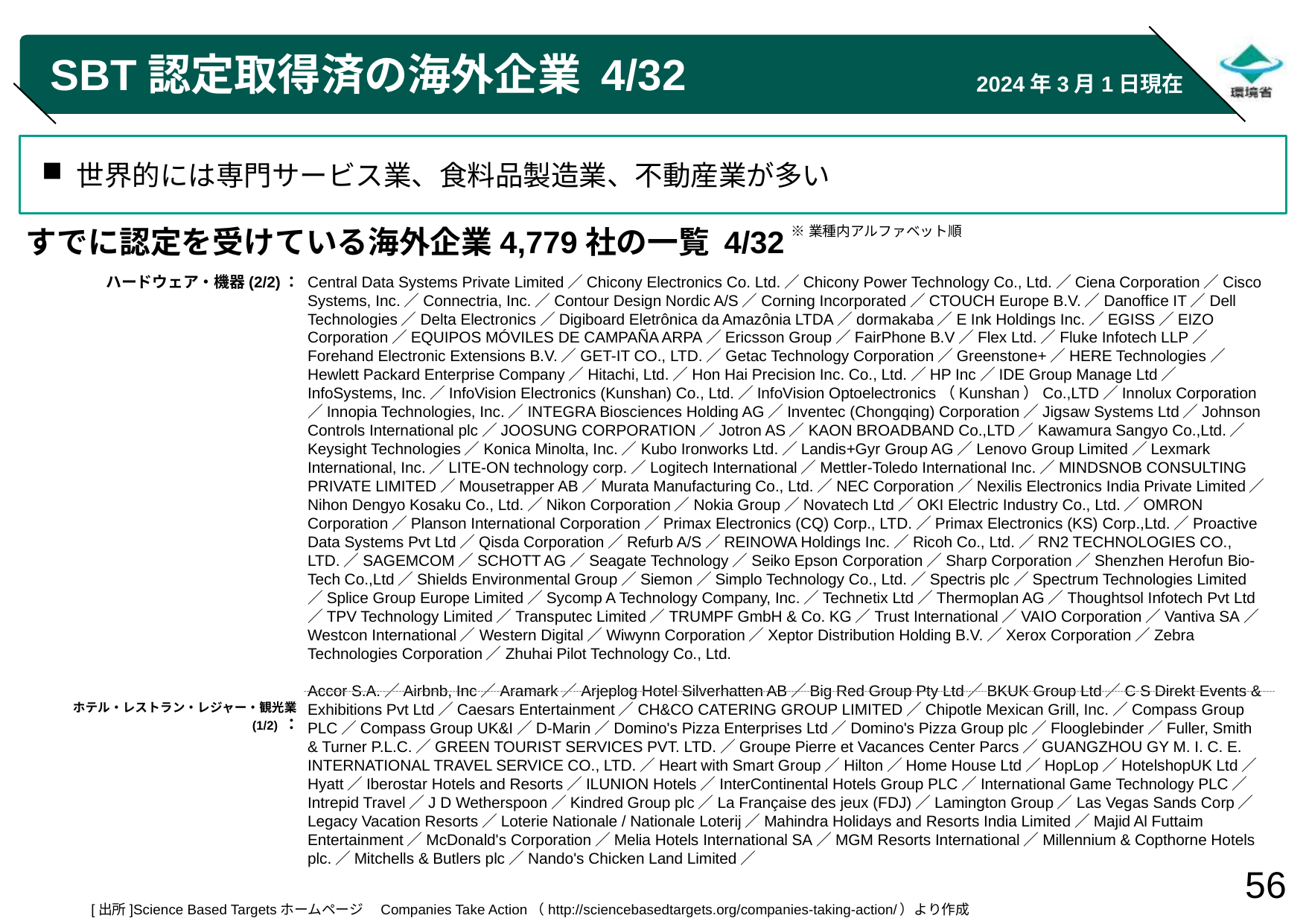

# SBT認定取得済の海外企業 4/32
2024年3月1日現在
世界的には専門サービス業、食料品製造業、不動産業が多い
※業種内アルファベット順
すでに認定を受けている海外企業4,779社の一覧 4/32
Central Data Systems Private Limited／Chicony Electronics Co. Ltd.／Chicony Power Technology Co., Ltd.／Ciena Corporation／Cisco Systems, Inc.／Connectria, Inc.／Contour Design Nordic A/S／Corning Incorporated／CTOUCH Europe B.V.／Danoffice IT／Dell Technologies／Delta Electronics／Digiboard Eletrônica da Amazônia LTDA／dormakaba／E Ink Holdings Inc.／EGISS／EIZO Corporation／EQUIPOS MÓVILES DE CAMPAÑA ARPA／Ericsson Group／FairPhone B.V／Flex Ltd.／Fluke Infotech LLP／Forehand Electronic Extensions B.V.／GET-IT CO., LTD.／Getac Technology Corporation／Greenstone+／HERE Technologies／Hewlett Packard Enterprise Company／Hitachi, Ltd.／Hon Hai Precision Inc. Co., Ltd.／HP Inc／IDE Group Manage Ltd／InfoSystems, Inc.／InfoVision Electronics (Kunshan) Co., Ltd.／InfoVision Optoelectronics（Kunshan）Co.,LTD／Innolux Corporation／Innopia Technologies, Inc.／INTEGRA Biosciences Holding AG／Inventec (Chongqing) Corporation／Jigsaw Systems Ltd／Johnson Controls International plc／JOOSUNG CORPORATION／Jotron AS／KAON BROADBAND Co.,LTD／Kawamura Sangyo Co.,Ltd.／Keysight Technologies／Konica Minolta, Inc.／Kubo Ironworks Ltd.／Landis+Gyr Group AG／Lenovo Group Limited／Lexmark International, Inc.／LITE-ON technology corp.／Logitech International／Mettler-Toledo International Inc.／MINDSNOB CONSULTING PRIVATE LIMITED／Mousetrapper AB／Murata Manufacturing Co., Ltd.／NEC Corporation／Nexilis Electronics India Private Limited／Nihon Dengyo Kosaku Co., Ltd.／Nikon Corporation／Nokia Group／Novatech Ltd／OKI Electric Industry Co., Ltd.／OMRON Corporation／Planson International Corporation／Primax Electronics (CQ) Corp., LTD.／Primax Electronics (KS) Corp.,Ltd.／Proactive Data Systems Pvt Ltd／Qisda Corporation／Refurb A/S／REINOWA Holdings Inc.／Ricoh Co., Ltd.／RN2 TECHNOLOGIES CO., LTD.／SAGEMCOM／SCHOTT AG／Seagate Technology／Seiko Epson Corporation／Sharp Corporation／Shenzhen Herofun Bio-Tech Co.,Ltd／Shields Environmental Group／Siemon／Simplo Technology Co., Ltd.／Spectris plc／Spectrum Technologies Limited／Splice Group Europe Limited／Sycomp A Technology Company, Inc.／Technetix Ltd／Thermoplan AG／Thoughtsol Infotech Pvt Ltd／TPV Technology Limited／Transputec Limited／TRUMPF GmbH & Co. KG／Trust International／VAIO Corporation／Vantiva SA／Westcon International／Western Digital／Wiwynn Corporation／Xeptor Distribution Holding B.V.／Xerox Corporation／Zebra Technologies Corporation／Zhuhai Pilot Technology Co., Ltd.

Accor S.A.／Airbnb, Inc／Aramark／Arjeplog Hotel Silverhatten AB／Big Red Group Pty Ltd／BKUK Group Ltd／C S Direkt Events & Exhibitions Pvt Ltd／Caesars Entertainment／CH&CO CATERING GROUP LIMITED／Chipotle Mexican Grill, Inc.／Compass Group PLC／Compass Group UK&I／D-Marin／Domino's Pizza Enterprises Ltd／Domino's Pizza Group plc／Flooglebinder／Fuller, Smith & Turner P.L.C.／GREEN TOURIST SERVICES PVT. LTD.／Groupe Pierre et Vacances Center Parcs／GUANGZHOU GY M. I. C. E. INTERNATIONAL TRAVEL SERVICE CO., LTD.／Heart with Smart Group／Hilton／Home House Ltd／HopLop／HotelshopUK Ltd／Hyatt／Iberostar Hotels and Resorts／ILUNION Hotels／InterContinental Hotels Group PLC／International Game Technology PLC／Intrepid Travel／J D Wetherspoon／Kindred Group plc／La Française des jeux (FDJ)／Lamington Group／Las Vegas Sands Corp／Legacy Vacation Resorts／Loterie Nationale / Nationale Loterij／Mahindra Holidays and Resorts India Limited／Majid Al Futtaim Entertainment／McDonald's Corporation／Melia Hotels International SA／MGM Resorts International／Millennium & Copthorne Hotels plc.／Mitchells & Butlers plc／Nando's Chicken Land Limited／

ハードウェア・機器(2/2)：

ホテル・レストラン・レジャー・観光業(1/2) ：

[出所]Science Based Targetsホームページ　Companies Take Action（http://sciencebasedtargets.org/companies-taking-action/）より作成